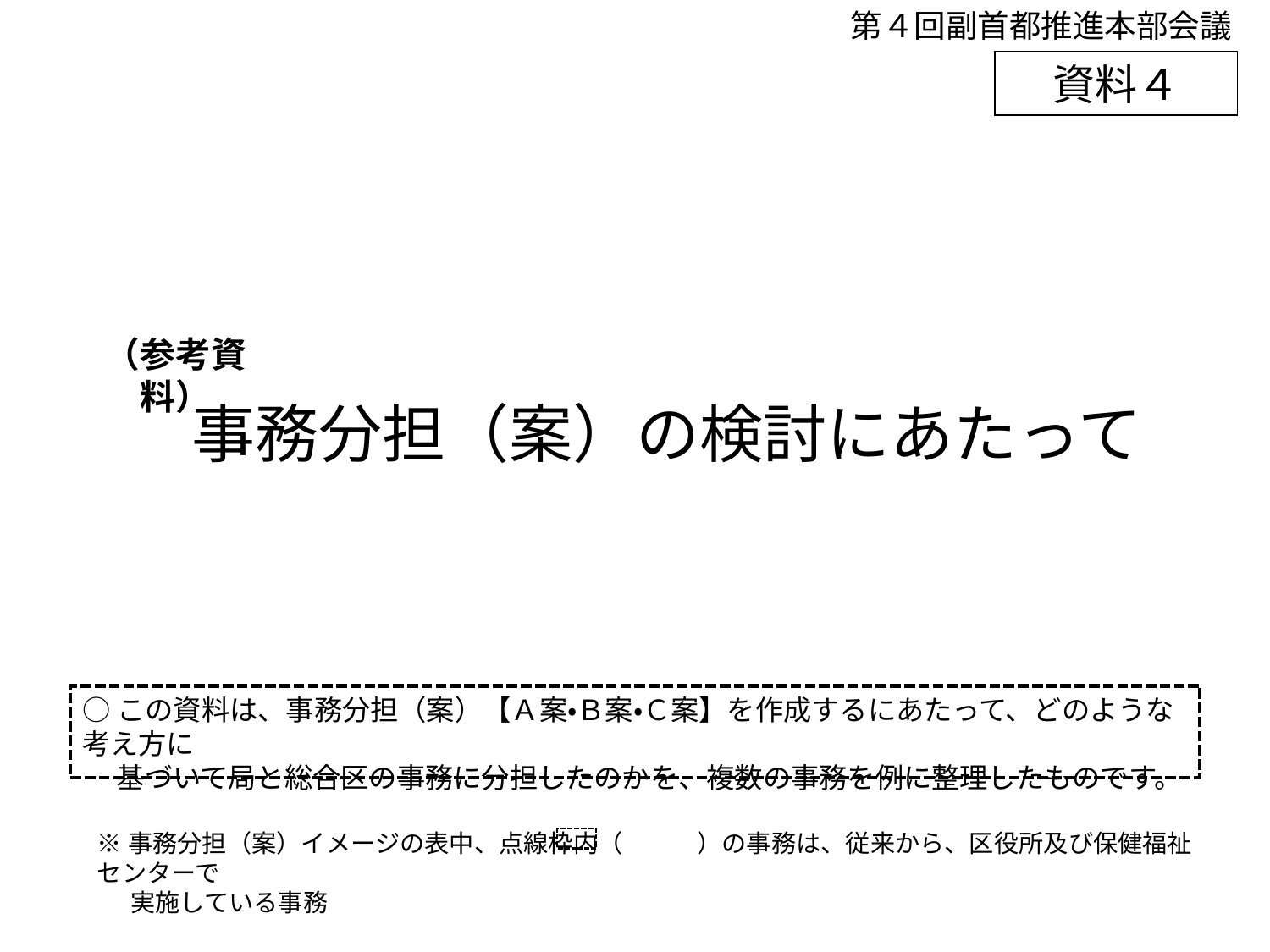

第４回副首都推進本部会議
資料４
（参考資料）
　事務分担（案）の検討にあたって
○この資料は、事務分担（案）【Ａ案・Ｂ案・Ｃ案】を作成するにあたって、どのような考え方に
　 基づいて局と総合区の事務に分担したのかを、複数の事務を例に整理したものです。
※事務分担（案）イメージの表中、点線枠内（　　　）の事務は、従来から、区役所及び保健福祉センターで
     実施している事務